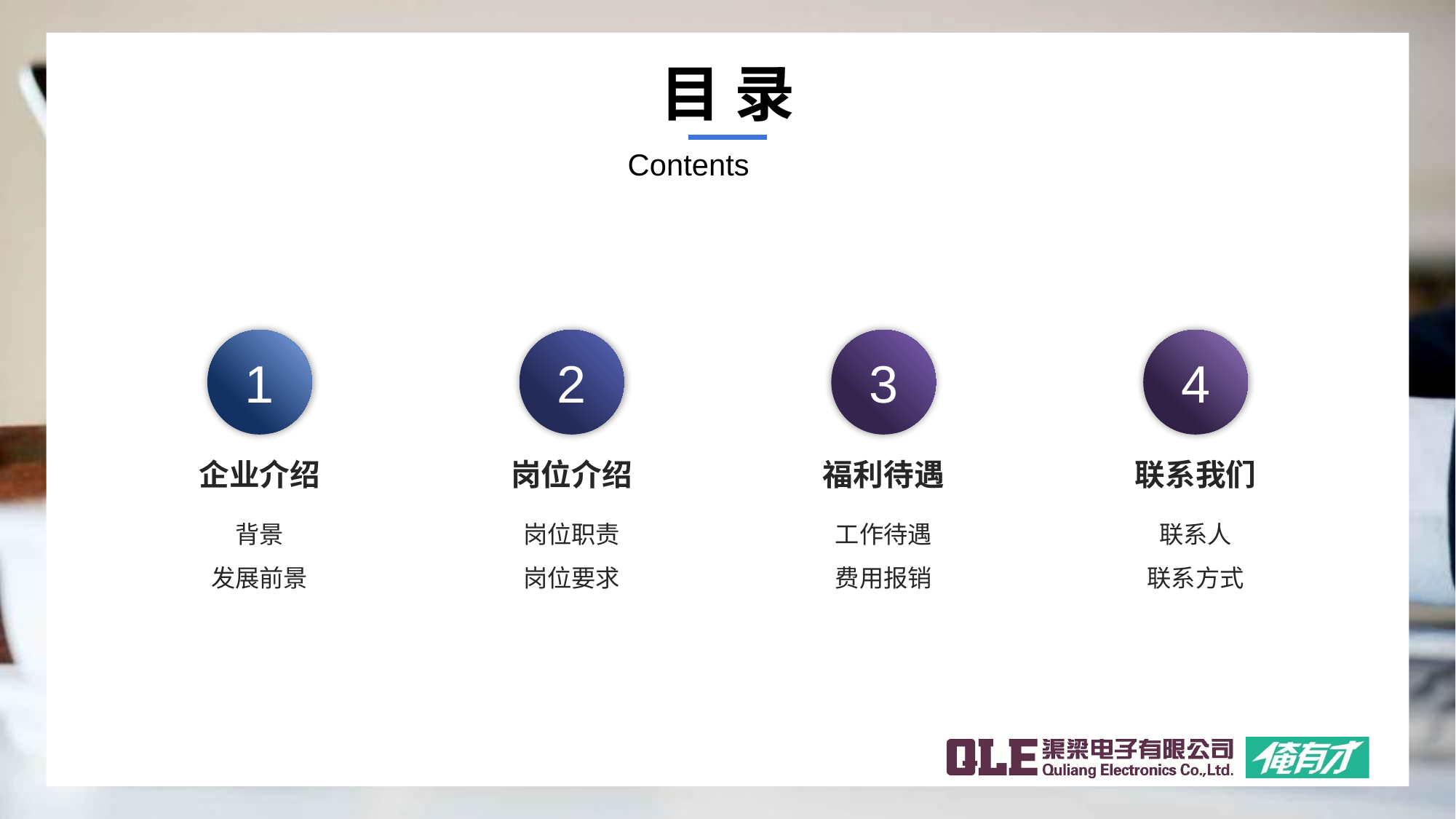

目 录
Contents
1
2
3
4
企业介绍
岗位介绍
福利待遇
联系我们
背景
发展前景
岗位职责
岗位要求
工作待遇
费用报销
联系人
联系方式